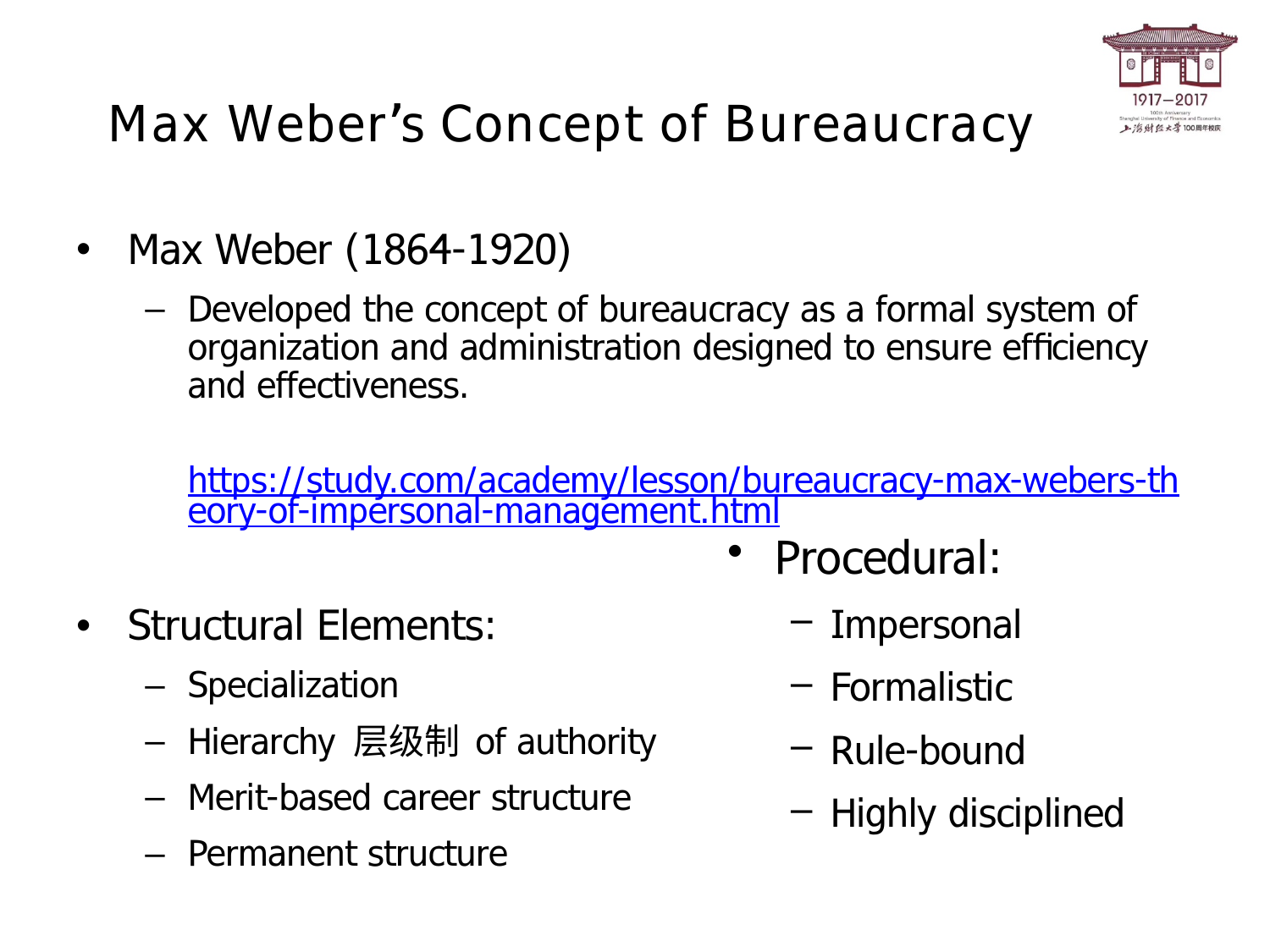

# Max Weber’s Concept of Bureaucracy
Max Weber (1864-1920)
Developed the concept of bureaucracy as a formal system of organization and administration designed to ensure efficiency and effectiveness.
 https://study.com/academy/lesson/bureaucracy-max-webers-theory-of-impersonal-management.html

Structural Elements:
Specialization
Hierarchy 层级制 of authority
Merit-based career structure
Permanent structure
Procedural:
Impersonal
Formalistic
Rule-bound
Highly disciplined